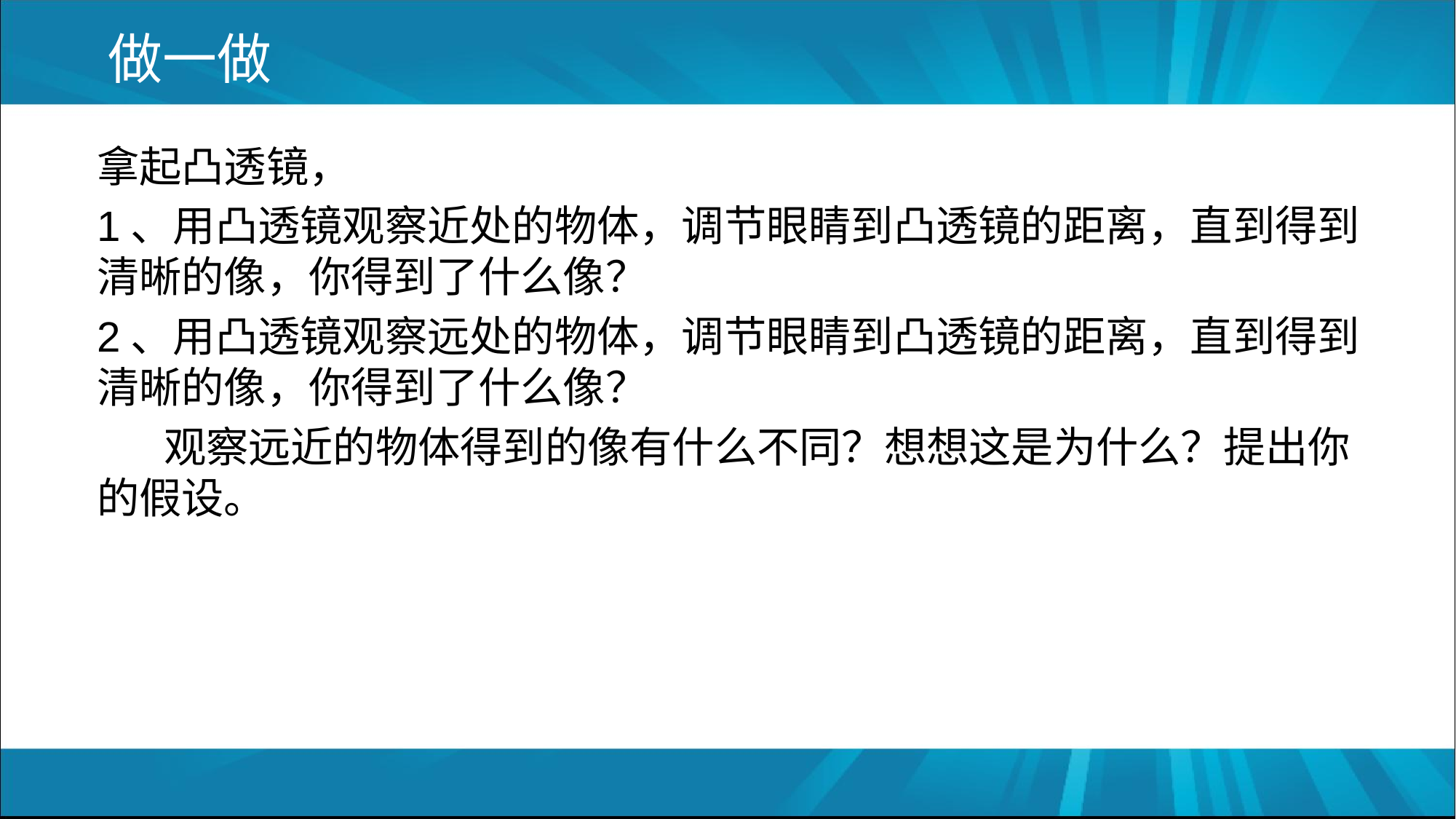

# 做一做
拿起凸透镜，
1、用凸透镜观察近处的物体，调节眼睛到凸透镜的距离，直到得到清晰的像，你得到了什么像？
2、用凸透镜观察远处的物体，调节眼睛到凸透镜的距离，直到得到清晰的像，你得到了什么像？
      观察远近的物体得到的像有什么不同？想想这是为什么？提出你的假设。